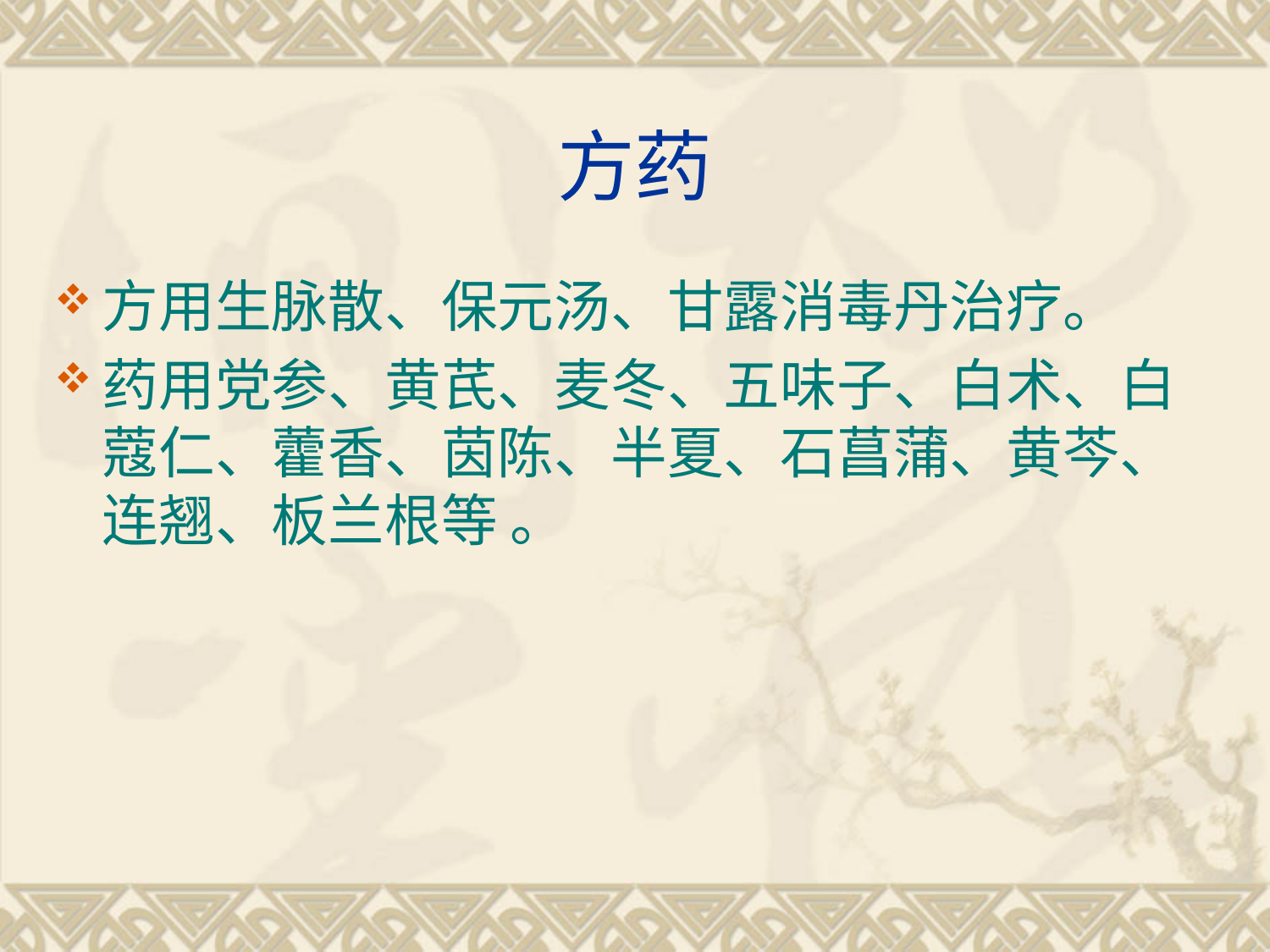

# 方药
方用生脉散、保元汤、甘露消毒丹治疗。
药用党参、黄芪、麦冬、五味子、白术、白蔻仁、藿香、茵陈、半夏、石菖蒲、黄芩、连翘、板兰根等 。